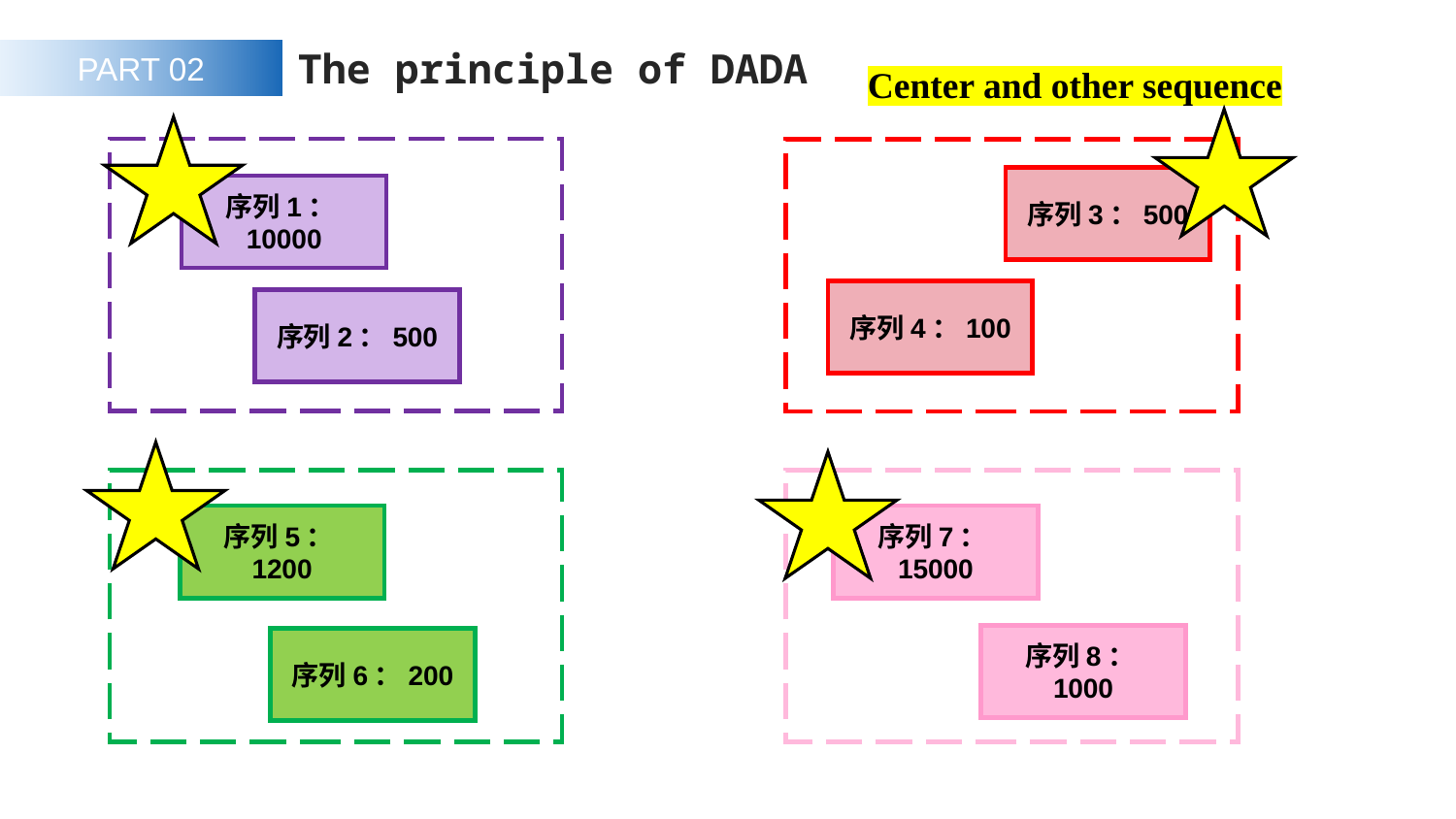

The principle of DADA

PART 02
Center and other sequence

序列3：500
序列1：10000
序列4：100
序列2：500

序列5：1200
序列7：15000
序列8：1000
序列6：200